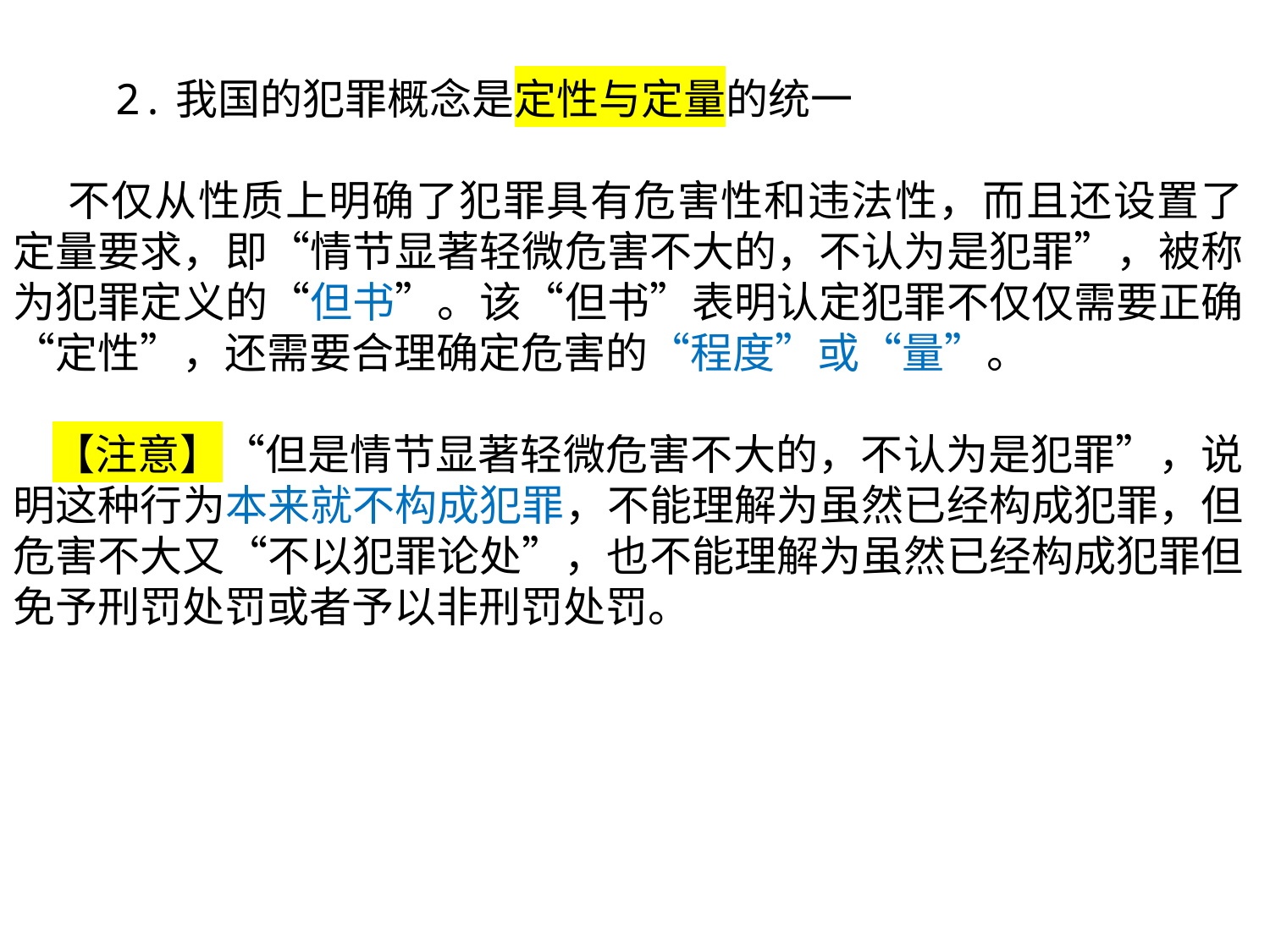

2.我国的犯罪概念是定性与定量的统一

    不仅从性质上明确了犯罪具有危害性和违法性，而且还设置了定量要求，即“情节显著轻微危害不大的，不认为是犯罪”，被称为犯罪定义的“但书”。该“但书”表明认定犯罪不仅仅需要正确“定性”，还需要合理确定危害的“程度”或“量”。

   【注意】“但是情节显著轻微危害不大的，不认为是犯罪”，说明这种行为本来就不构成犯罪，不能理解为虽然已经构成犯罪，但危害不大又“不以犯罪论处”，也不能理解为虽然已经构成犯罪但免予刑罚处罚或者予以非刑罚处罚。